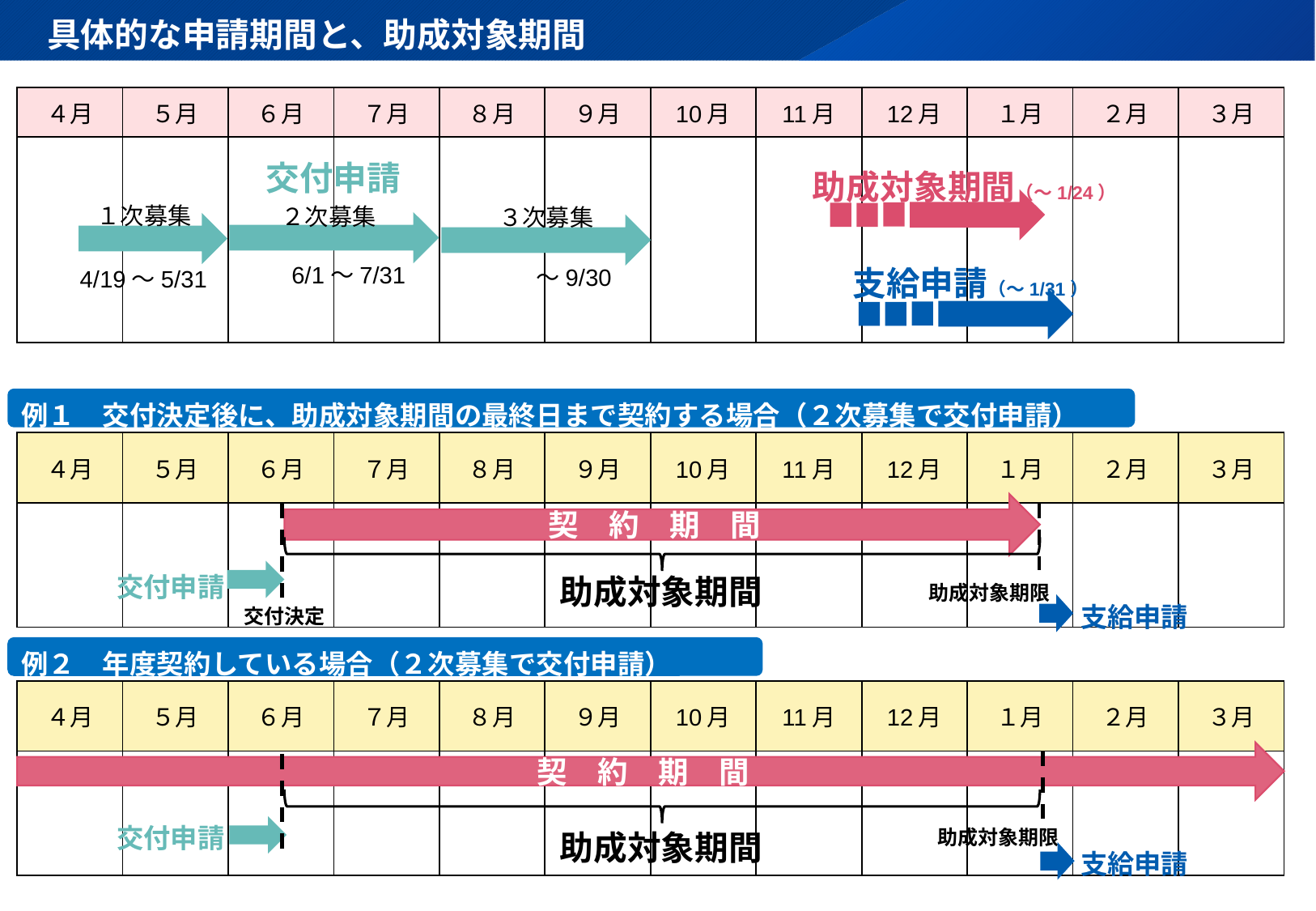

具体的な申請期間と、助成対象期間
| ４月 | ５月 | ６月 | ７月 | ８月 | ９月 | 10月 | 11月 | 12月 | １月 | ２月 | ３月 |
| --- | --- | --- | --- | --- | --- | --- | --- | --- | --- | --- | --- |
|  |  |  |  |  |  |  |  |  |  |  |  |
交付申請
助成対象期間（～1/24）

１次募集
２次募集
３次募集

支給申請（～1/31）
6/1～7/31
　　～9/30
4/19～5/31

例１　交付決定後に、助成対象期間の最終日まで契約する場合（２次募集で交付申請）

| ４月 | ５月 | ６月 | ７月 | ８月 | ９月 | 10月 | 11月 | 12月 | １月 | ２月 | ３月 |
| --- | --- | --- | --- | --- | --- | --- | --- | --- | --- | --- | --- |
|  |  |  |  |  |  |  |  |  |  |  |  |
契　約　期　間
助成対象期間
交付申請

助成対象期限
支給申請
交付決定

例２　年度契約している場合（２次募集で交付申請）
| ４月 | ５月 | ６月 | ７月 | ８月 | ９月 | 10月 | 11月 | 12月 | １月 | ２月 | ３月 |
| --- | --- | --- | --- | --- | --- | --- | --- | --- | --- | --- | --- |
|  |  |  |  |  |  |  |  |  |  |  |  |
契　約　期　間
交付申請
助成対象期間
助成対象期限

支給申請